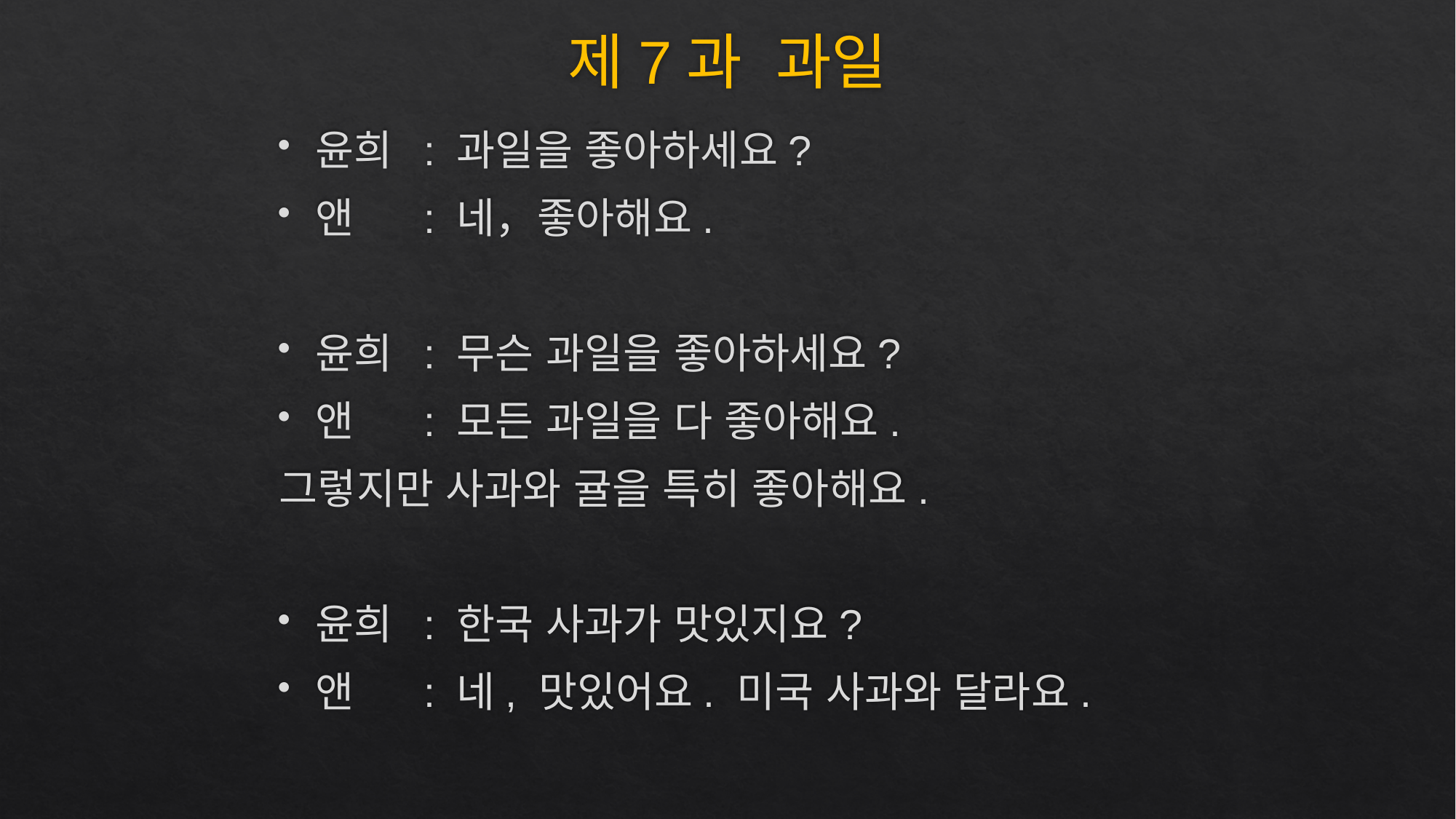

# 제7과  과일
윤희 	: 과일을 좋아하세요?
앤 		: 네，좋아해요.

윤희 	: 무슨 과일을 좋아하세요?
앤 		: 모든 과일을 다 좋아해요.
			그렇지만 사과와 귤을 특히 좋아해요.

윤희 	: 한국 사과가 맛있지요?
앤 		: 네, 맛있어요. 미국 사과와 달라요.